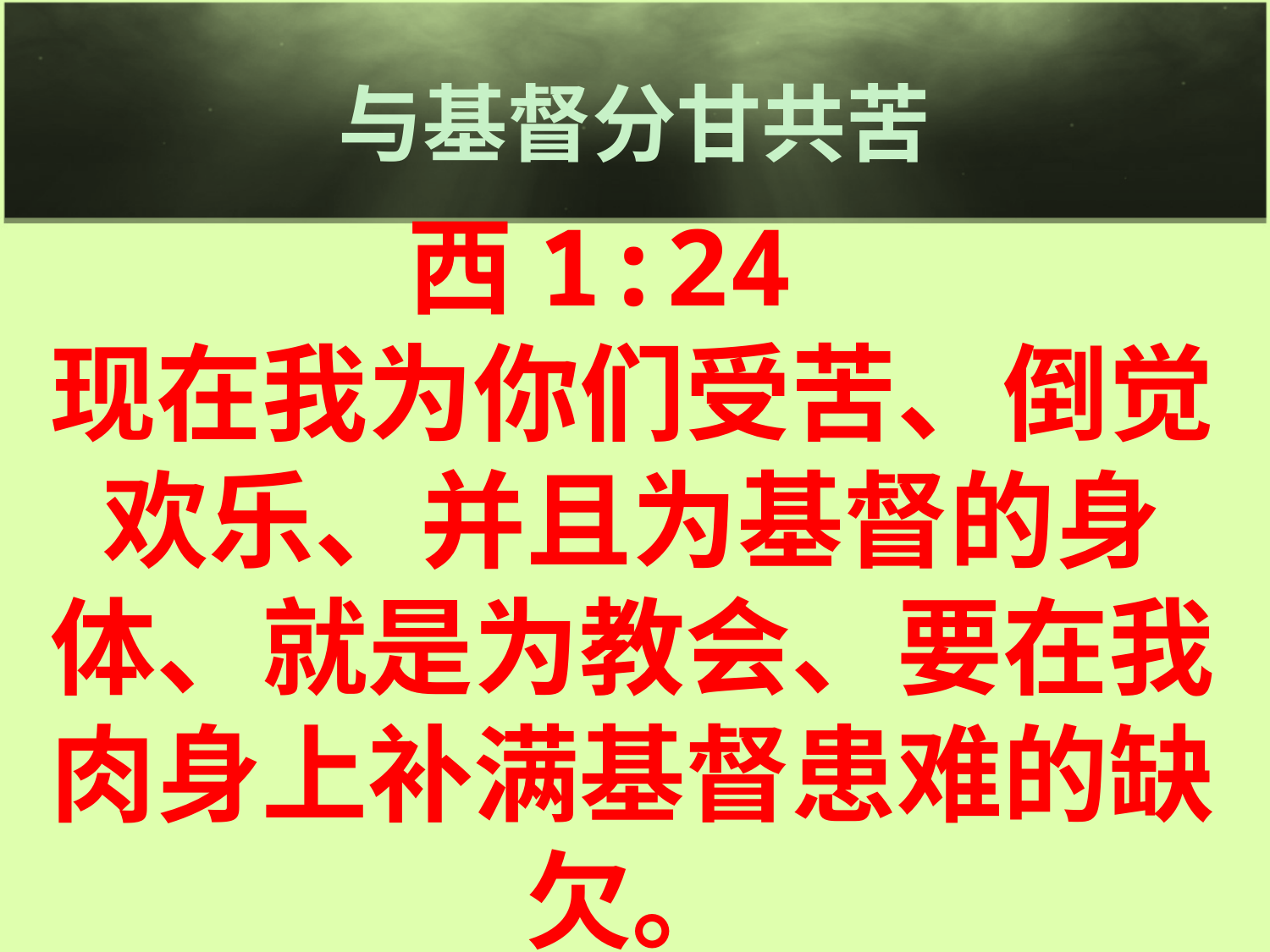

与基督分甘共苦
西1:24
现在我为你们受苦、倒觉欢乐、并且为基督的身体、就是为教会、要在我肉身上补满基督患难的缺欠。